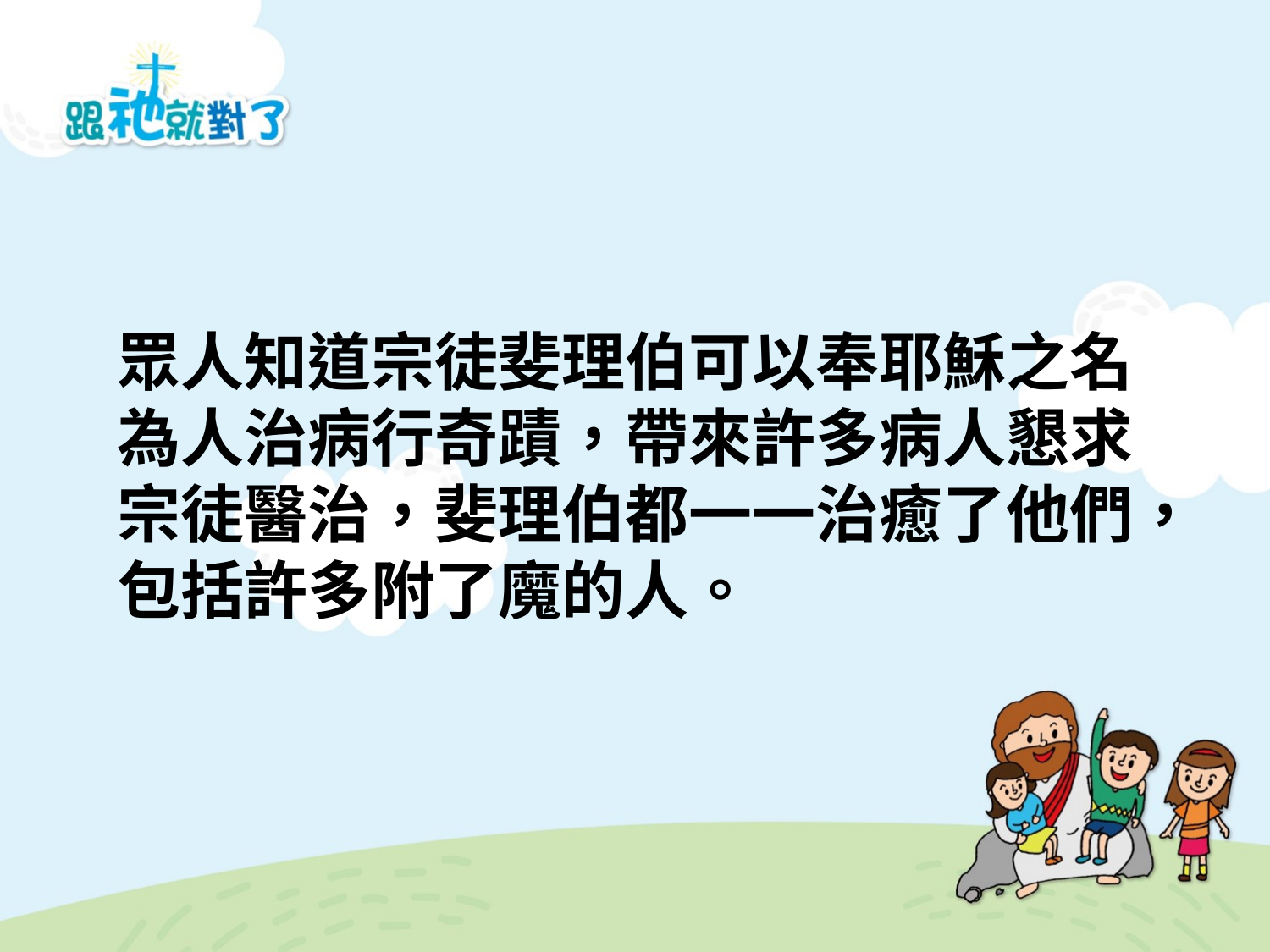

眾人知道宗徒斐理伯可以奉耶穌之名為人治病行奇蹟，帶來許多病人懇求宗徒醫治，斐理伯都一一治癒了他們，包括許多附了魔的人。